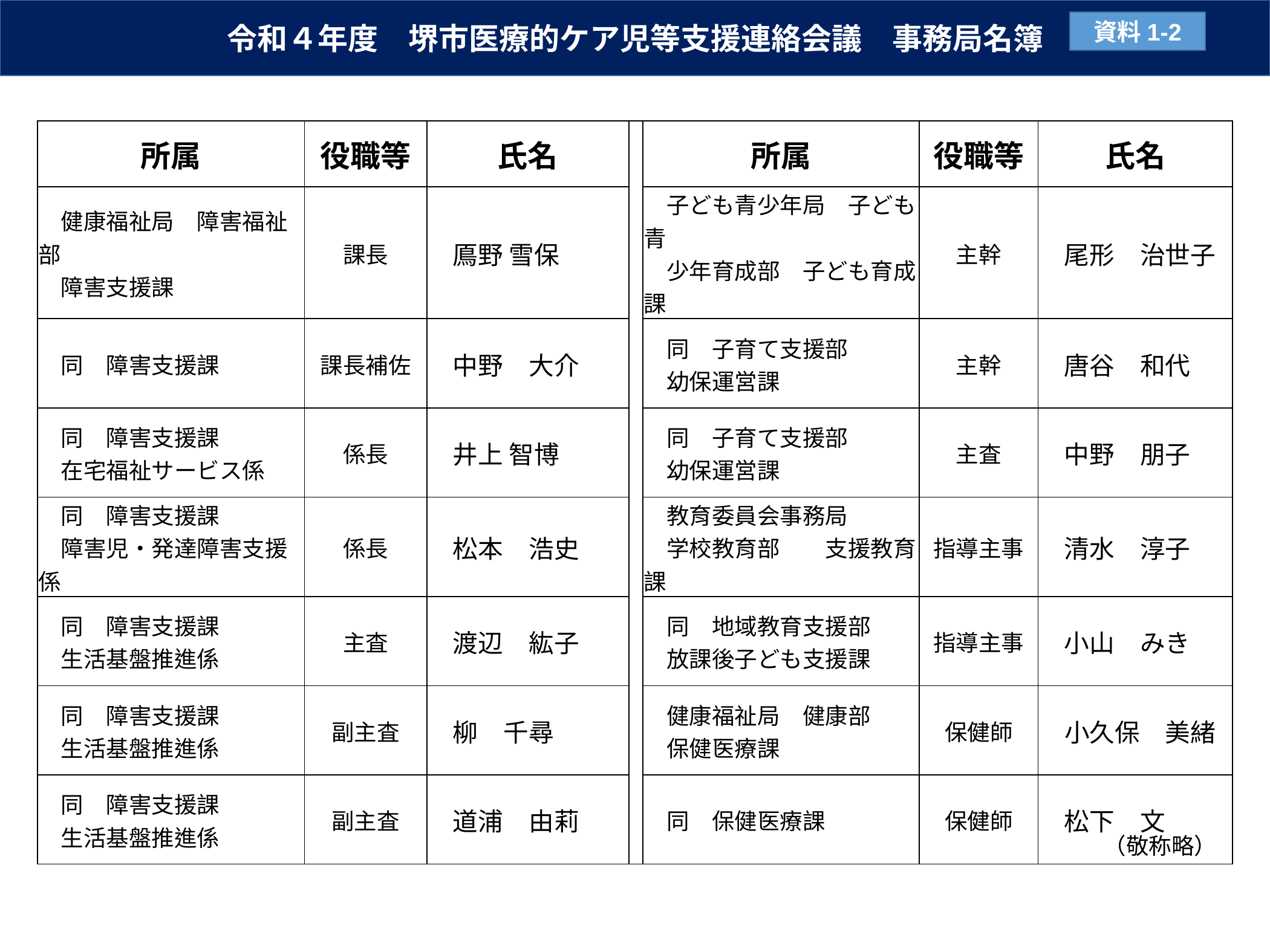

令和４年度　堺市医療的ケア児等支援連絡会議　事務局名簿
資料1-2
| 所属 | 役職等 | 氏名 |  | 所属 | 役職等 | 氏名 |
| --- | --- | --- | --- | --- | --- | --- |
| 健康福祉局　障害福祉部　 　障害支援課 | 課長 | 鳫野 雪保 |  | 子ども青少年局　子ども青 　少年育成部　子ども育成課 | 主幹 | 尾形　治世子 |
| 同　障害支援課 | 課長補佐 | 中野　大介 |  | 同　子育て支援部　 　幼保運営課 | 主幹 | 唐谷　和代 |
| 同　障害支援課 　在宅福祉サービス係 | 係長 | 井上 智博 |  | 同　子育て支援部　 　幼保運営課 | 主査 | 中野　朋子 |
| 同　障害支援課 　障害児・発達障害支援係 | 係長 | 松本　浩史 |  | 教育委員会事務局　 　学校教育部　　支援教育課 | 指導主事 | 清水　淳子 |
| 同　障害支援課 　生活基盤推進係 | 主査 | 渡辺　紘子 |  | 同　地域教育支援部　 　放課後子ども支援課 | 指導主事 | 小山　みき |
| 同　障害支援課 　生活基盤推進係 | 副主査 | 柳　千尋 |  | 健康福祉局　健康部　 　保健医療課 | 保健師 | 小久保　美緒 |
| 同　障害支援課 　生活基盤推進係 | 副主査 | 道浦　由莉 |  | 同　保健医療課 | 保健師 | 松下　文 |
（敬称略）